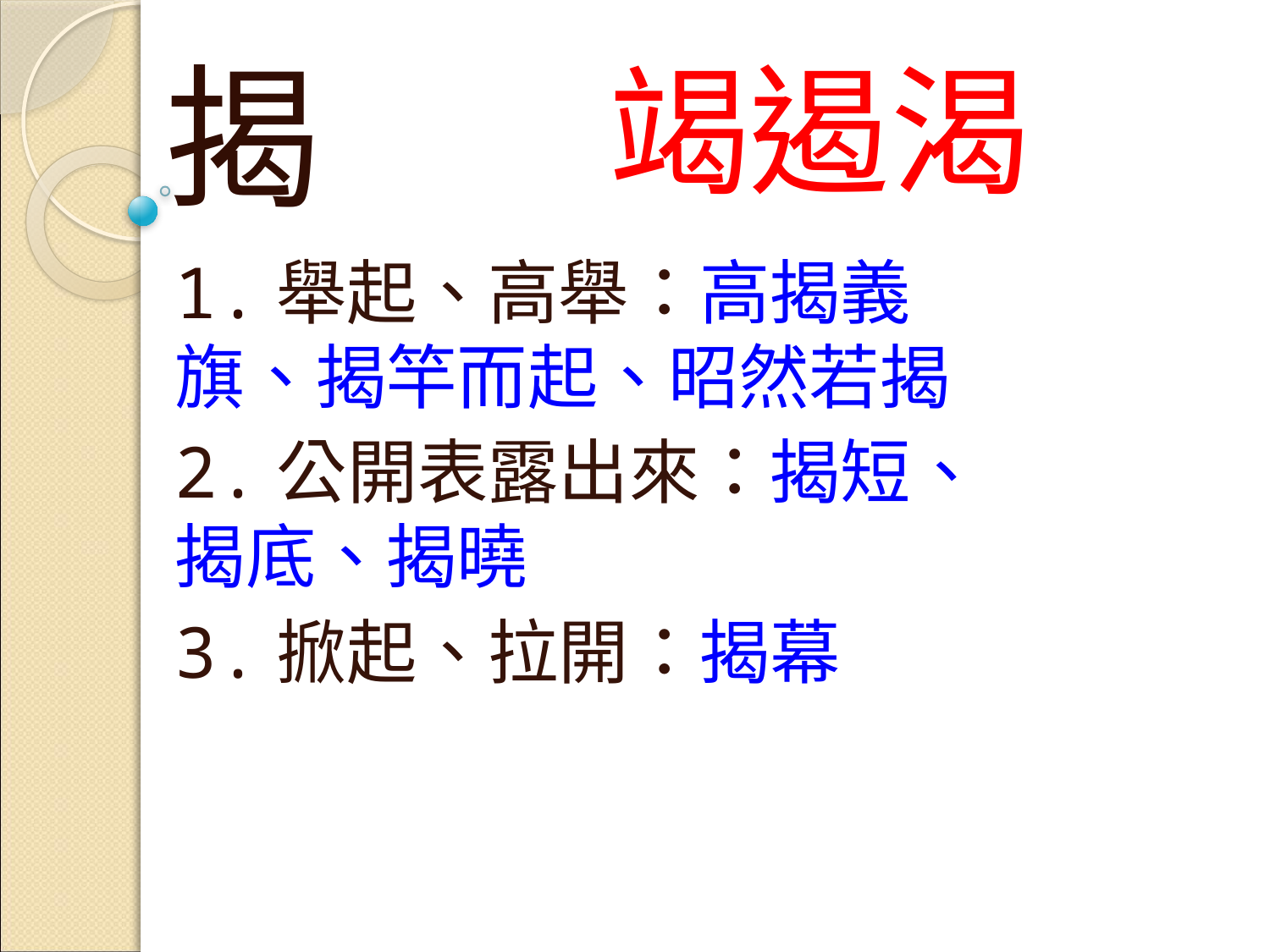

揭
竭遏渴
1.舉起、高舉：高揭義旗、揭竿而起、昭然若揭
2.公開表露出來：揭短、揭底、揭曉
3.掀起、拉開：揭幕